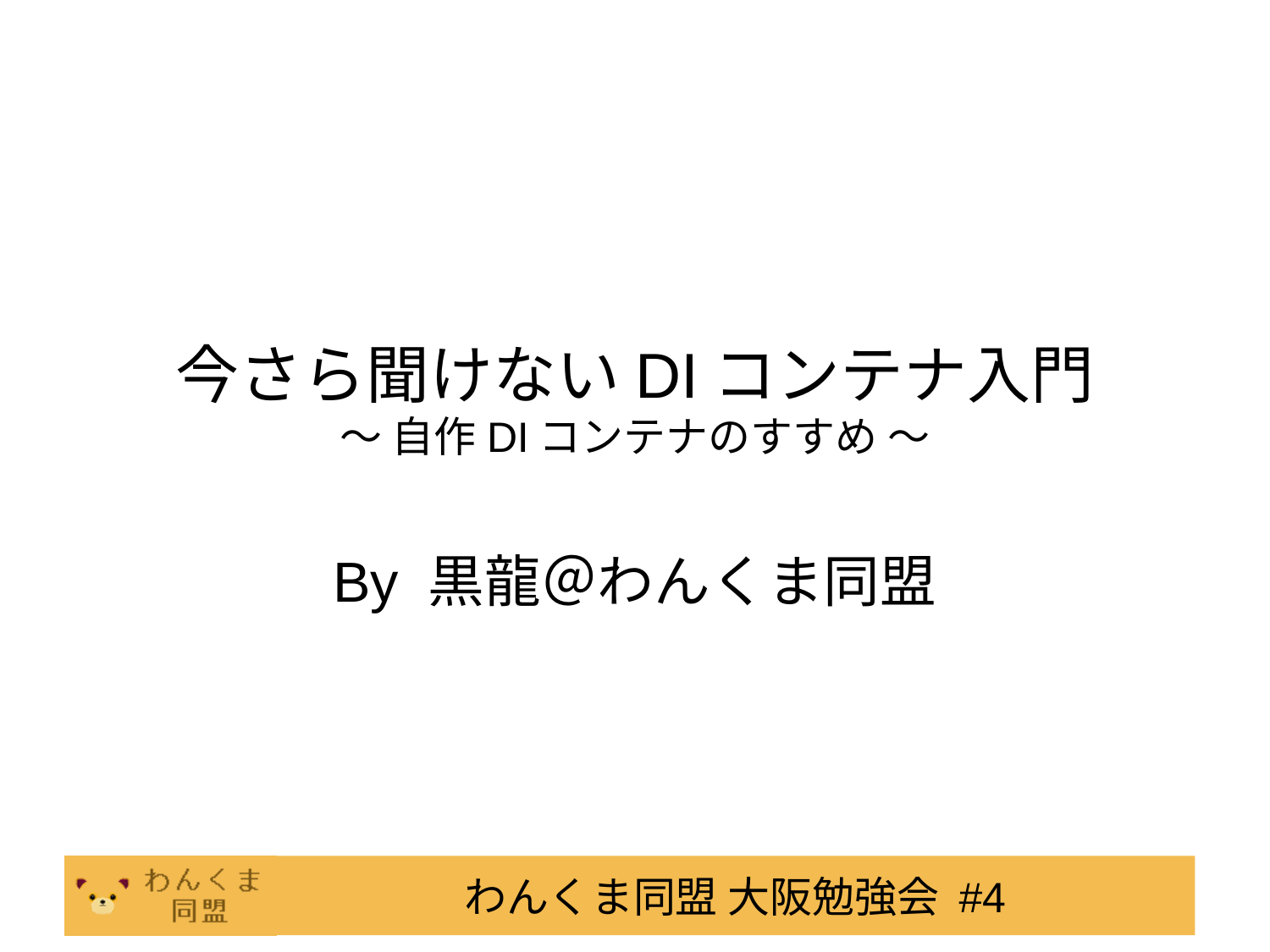

# 今さら聞けないDIコンテナ入門 ～ 自作DIコンテナのすすめ ～
By 黒龍＠わんくま同盟